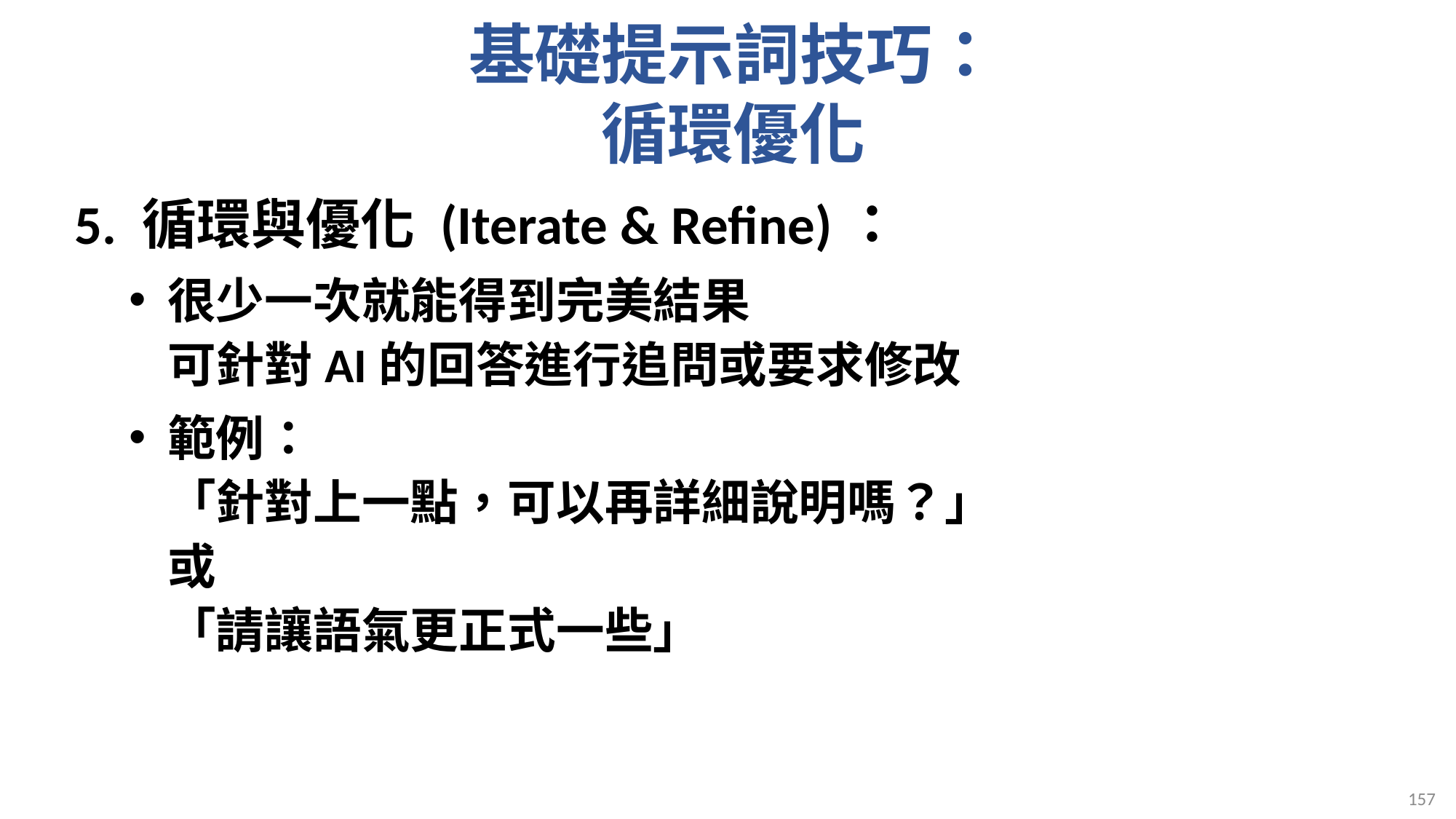

# 基礎提示詞技巧： 循環優化
5. 循環與優化 (Iterate & Refine)：
很少一次就能得到完美結果
可針對AI的回答進行追問或要求修改
範例：
「針對上一點，可以再詳細說明嗎？」
或
「請讓語氣更正式一些」
157